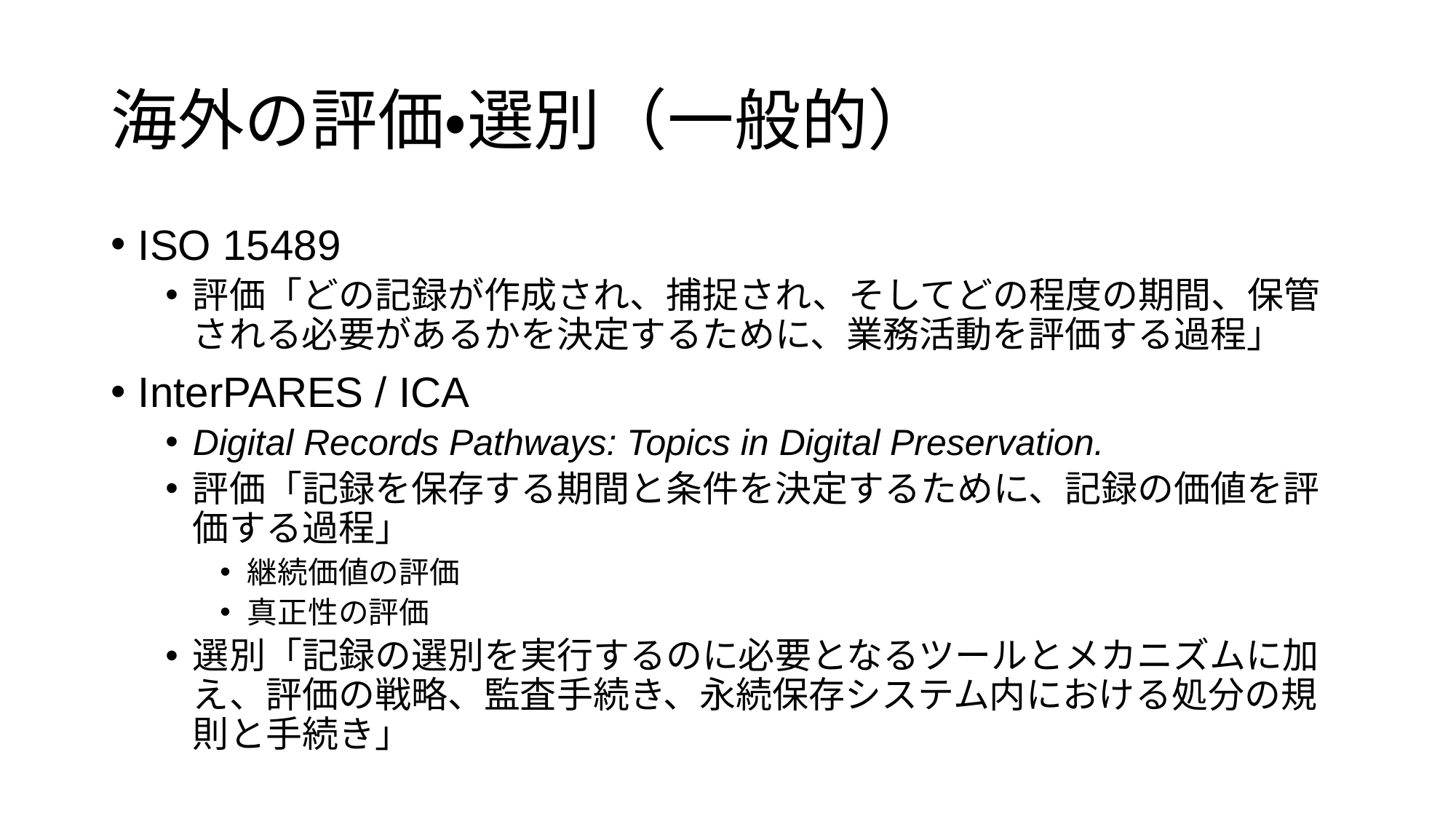

# 海外の評価・選別（一般的）
ISO 15489
評価「どの記録が作成され、捕捉され、そしてどの程度の期間、保管される必要があるかを決定するために、業務活動を評価する過程」
InterPARES / ICA
Digital Records Pathways: Topics in Digital Preservation.
評価「記録を保存する期間と条件を決定するために、記録の価値を評価する過程」
継続価値の評価
真正性の評価
選別「記録の選別を実行するのに必要となるツールとメカニズムに加え、評価の戦略、監査手続き、永続保存システム内における処分の規則と手続き」